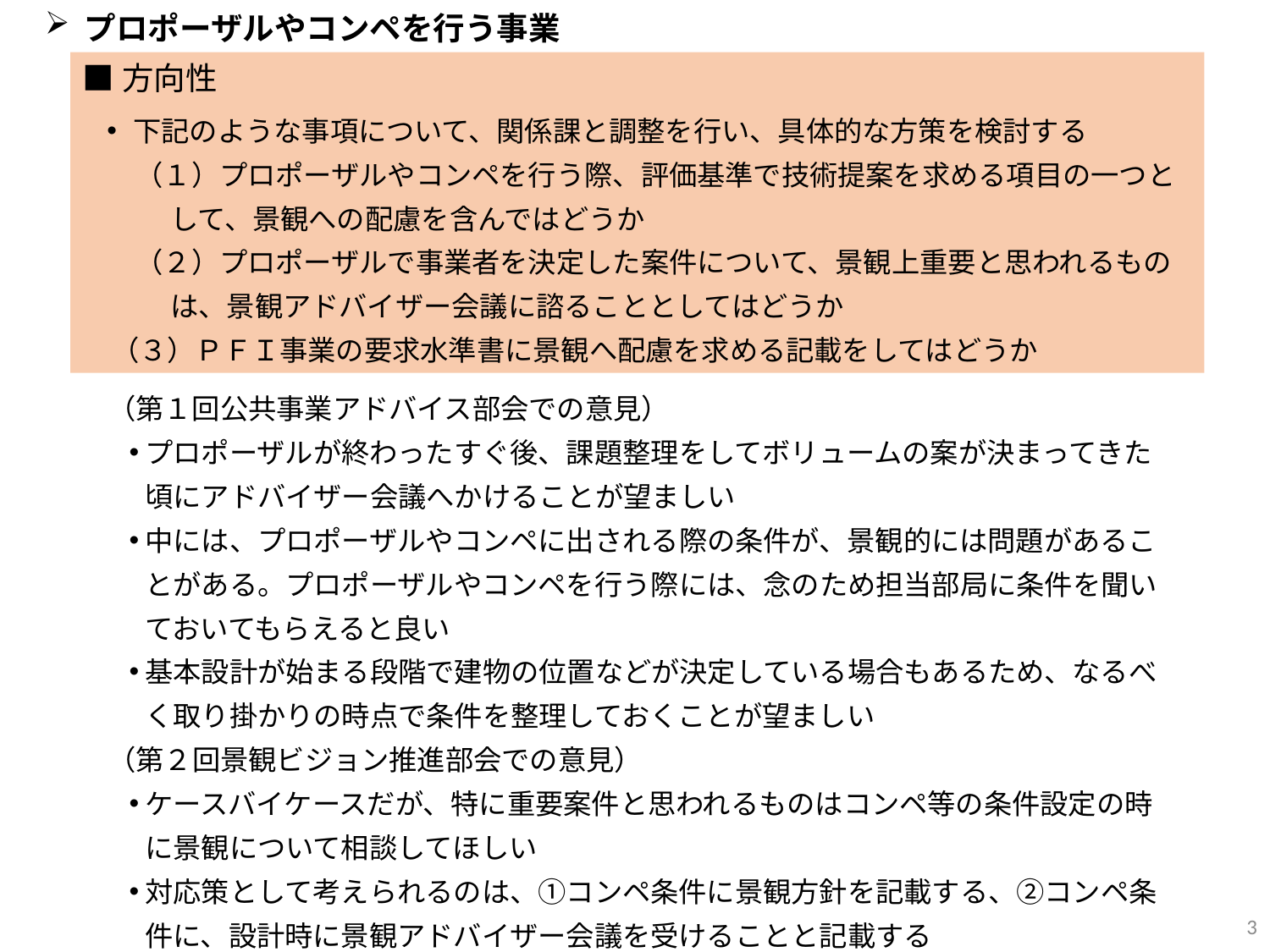

プロポーザルやコンペを行う事業
■方向性
下記のような事項について、関係課と調整を行い、具体的な方策を検討する
　（１）プロポーザルやコンペを行う際、評価基準で技術提案を求める項目の一つとして、景観への配慮を含んではどうか
　（２）プロポーザルで事業者を決定した案件について、景観上重要と思われるものは、景観アドバイザー会議に諮ることとしてはどうか
　（３）ＰＦＩ事業の要求水準書に景観へ配慮を求める記載をしてはどうか
（第１回公共事業アドバイス部会での意見）
プロポーザルが終わったすぐ後、課題整理をしてボリュームの案が決まってきた頃にアドバイザー会議へかけることが望ましい
中には、プロポーザルやコンペに出される際の条件が、景観的には問題があることがある。プロポーザルやコンペを行う際には、念のため担当部局に条件を聞いておいてもらえると良い
基本設計が始まる段階で建物の位置などが決定している場合もあるため、なるべく取り掛かりの時点で条件を整理しておくことが望ましい
（第２回景観ビジョン推進部会での意見）
ケースバイケースだが、特に重要案件と思われるものはコンペ等の条件設定の時に景観について相談してほしい
対応策として考えられるのは、①コンペ条件に景観方針を記載する、②コンペ条件に、設計時に景観アドバイザー会議を受けることと記載する
3